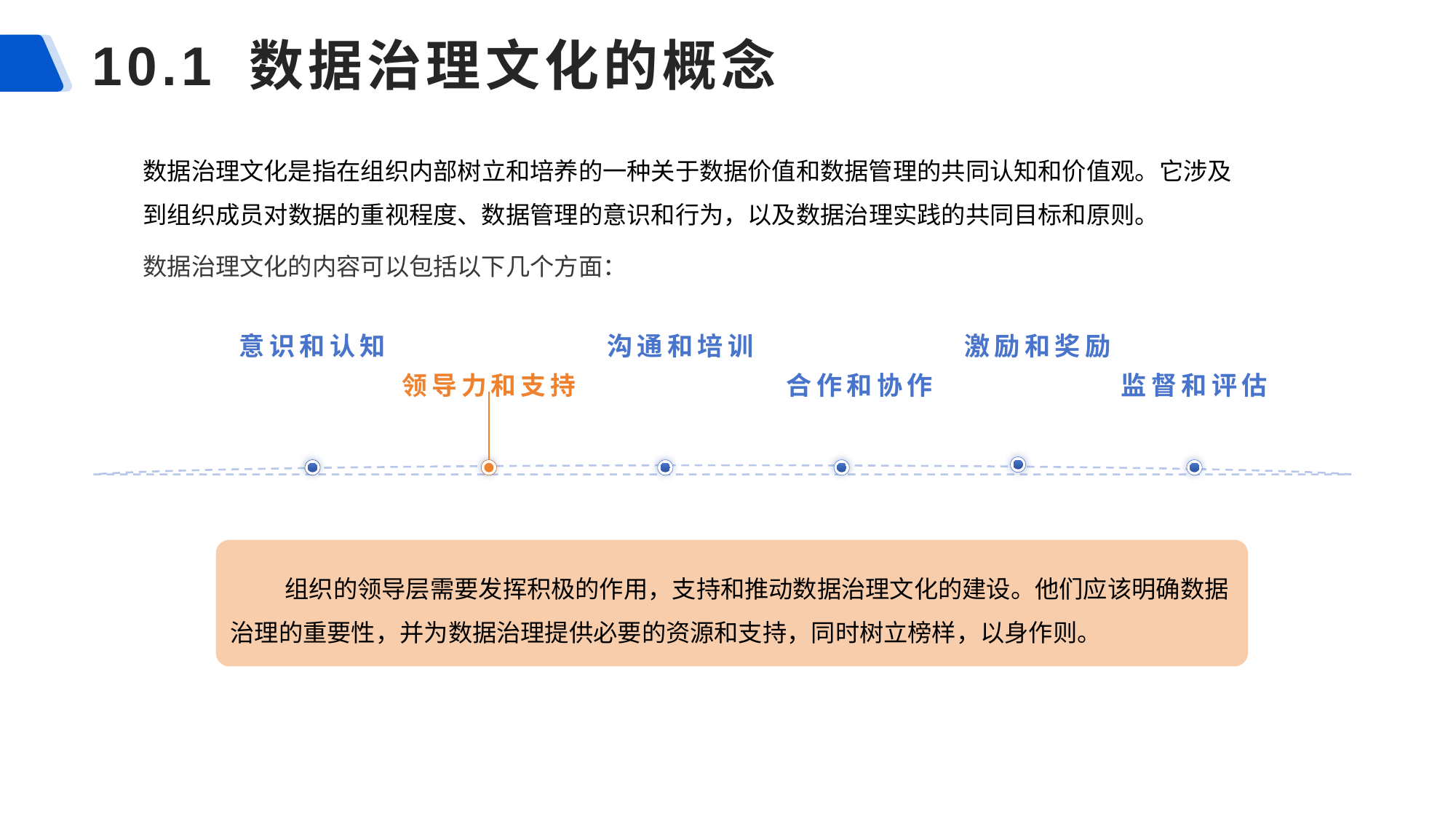

# 10.1 数据治理文化的概念
数据治理文化是指在组织内部树立和培养的一种关于数据价值和数据管理的共同认知和价值观。它涉及到组织成员对数据的重视程度、数据管理的意识和行为，以及数据治理实践的共同目标和原则。
数据治理文化的内容可以包括以下几个方面：
激励和奖励
沟通和培训
意识和认知
领导力和支持
合作和协作
监督和评估

组织的领导层需要发挥积极的作用，支持和推动数据治理文化的建设。他们应该明确数据治理的重要性，并为数据治理提供必要的资源和支持，同时树立榜样，以身作则。